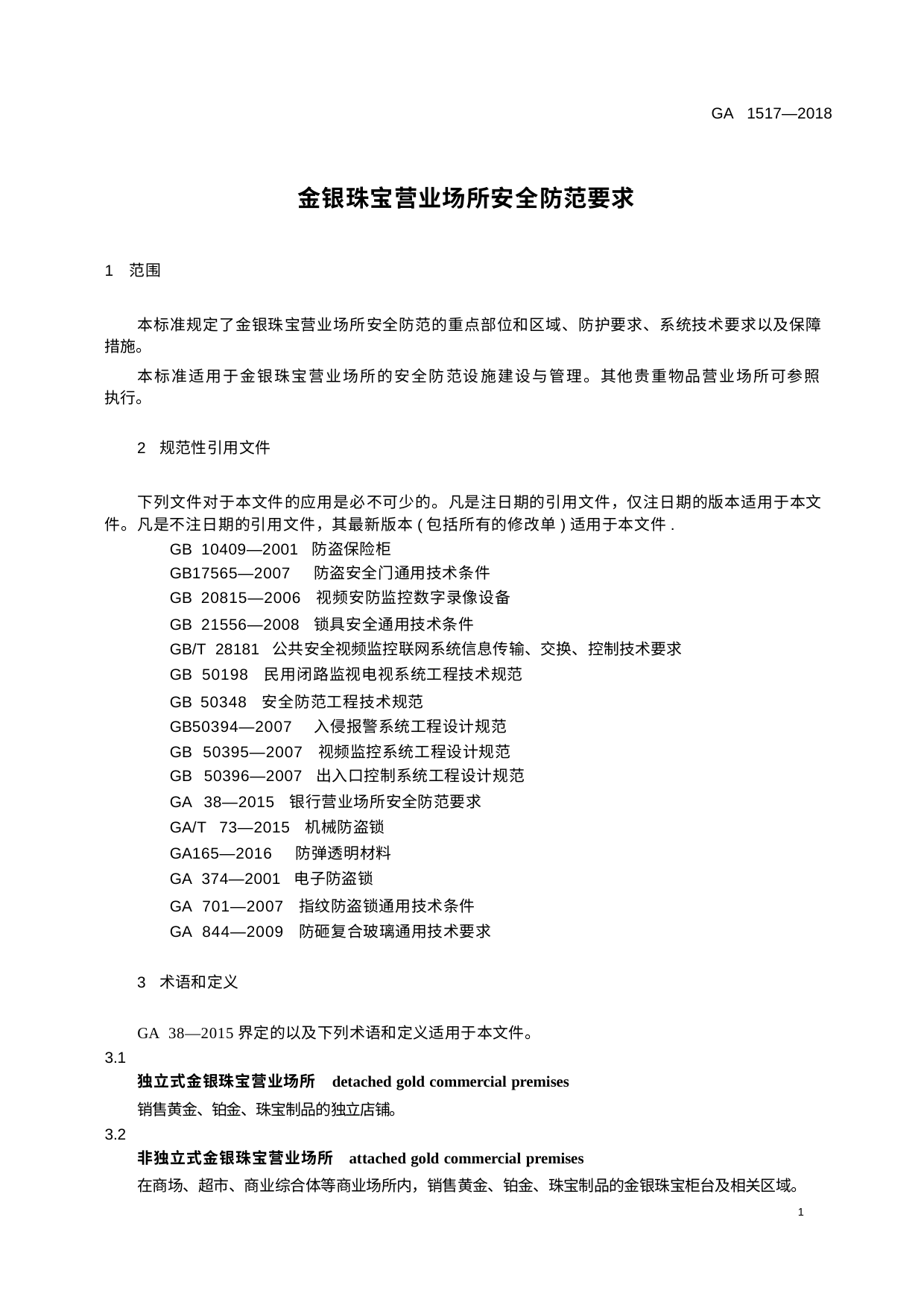

GA  1517—2018

金银珠宝营业场所安全防范要求

1  范围

本标准规定了金银珠宝营业场所安全防范的重点部位和区域、防护要求、系统技术要求以及保障  措施。
本标准适用于金银珠宝营业场所的安全防范设施建设与管理。其他贵重物品营业场所可参照 执行。

2  规范性引用文件

下列文件对于本文件的应用是必不可少的。凡是注日期的引用文件，仅注日期的版本适用于本文  件。凡是不注日期的引用文件，其最新版本(包括所有的修改单)适用于本文件.
GB 10409—2001  防盗保险柜
GB17565—2007   防盗安全门通用技术条件
GB 20815—2006 视频安防监控数字录像设备
GB  21556—2008 锁具安全通用技术条件
GB/T  28181  公共安全视频监控联网系统信息传输、交换、控制技术要求
GB 50198 民用闭路监视电视系统工程技术规范
GB 50348 安全防范工程技术规范
GB50394—2007   入侵报警系统工程设计规范
GB 50395—2007 视频监控系统工程设计规范
GB 50396—2007  出入口控制系统工程设计规范
GA  38—2015 银行营业场所安全防范要求
GA/T  73—2015 机械防盗锁
GA165—2016    防弹透明材料
GA  374—2001  电子防盗锁
GA  701—2007 指纹防盗锁通用技术条件
GA  844—2009 防砸复合玻璃通用技术要求

3  术语和定义

GA  38—2015界定的以及下列术语和定义适用于本文件。

独立式金银珠宝营业场所  detached gold commercial premises
销售黄金、铂金、珠宝制品的独立店铺。

非独立式金银珠宝营业场所  attached gold commercial premises

在商场、超市、商业综合体等商业场所内，销售黄金、铂金、珠宝制品的金银珠宝柜台及相关区域。

3.1

3.2

1